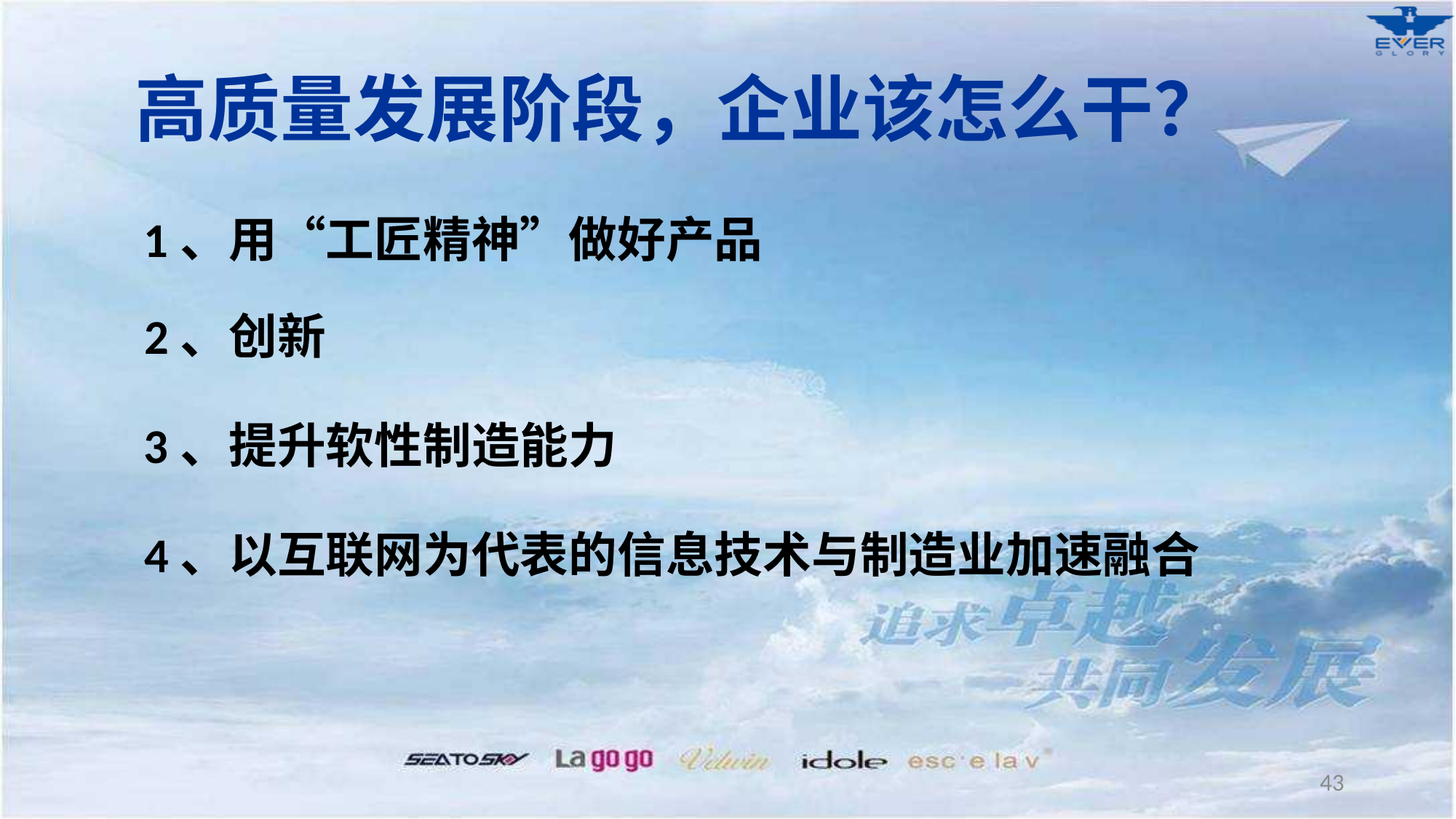

高质量发展阶段，企业该怎么干？
1、用“工匠精神”做好产品
2、创新
3、提升软性制造能力
4、以互联网为代表的信息技术与制造业加速融合
43